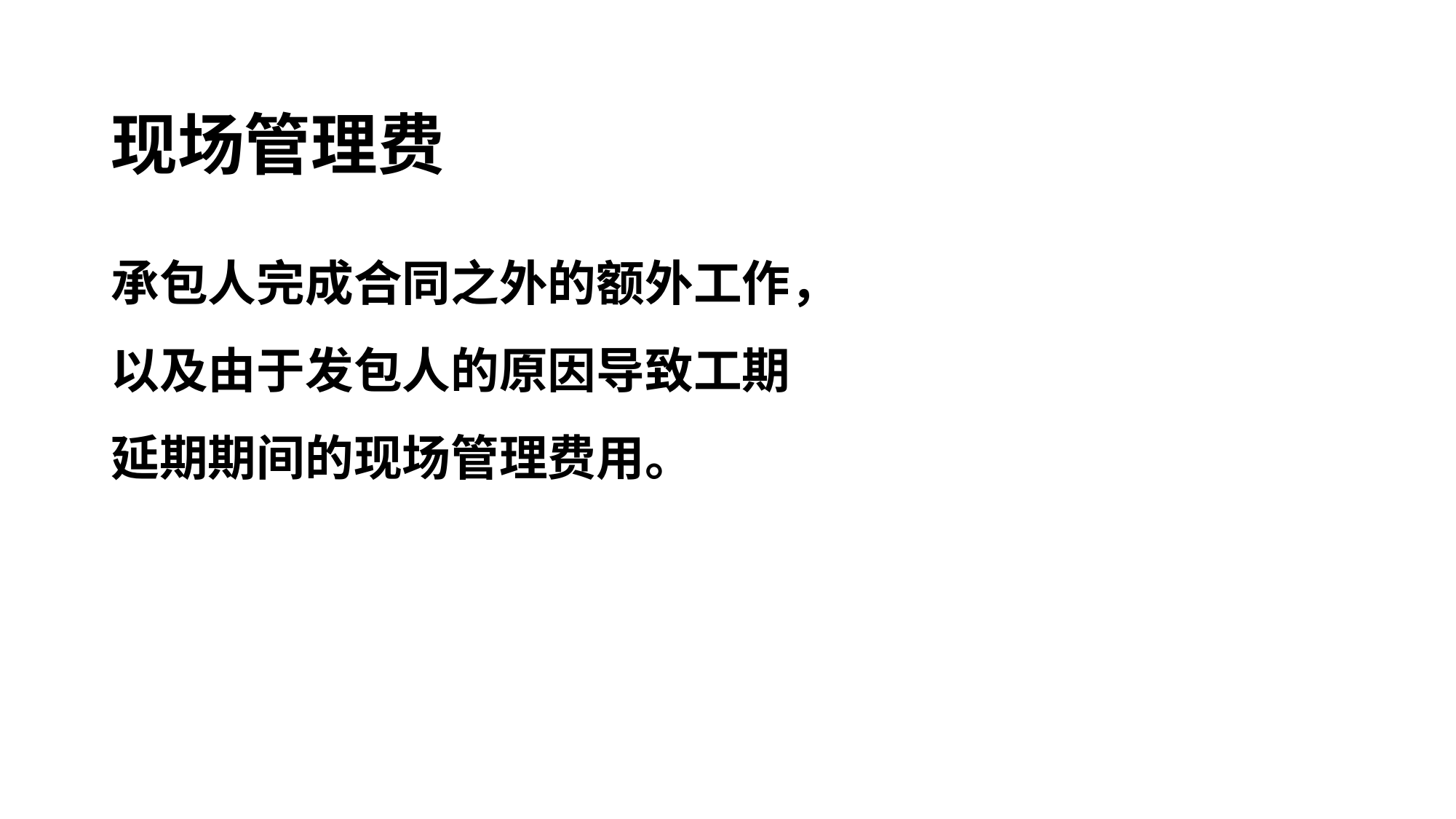

# 现场管理费
承包人完成合同之外的额外工作，以及由于发包人的原因导致工期延期期间的现场管理费用。